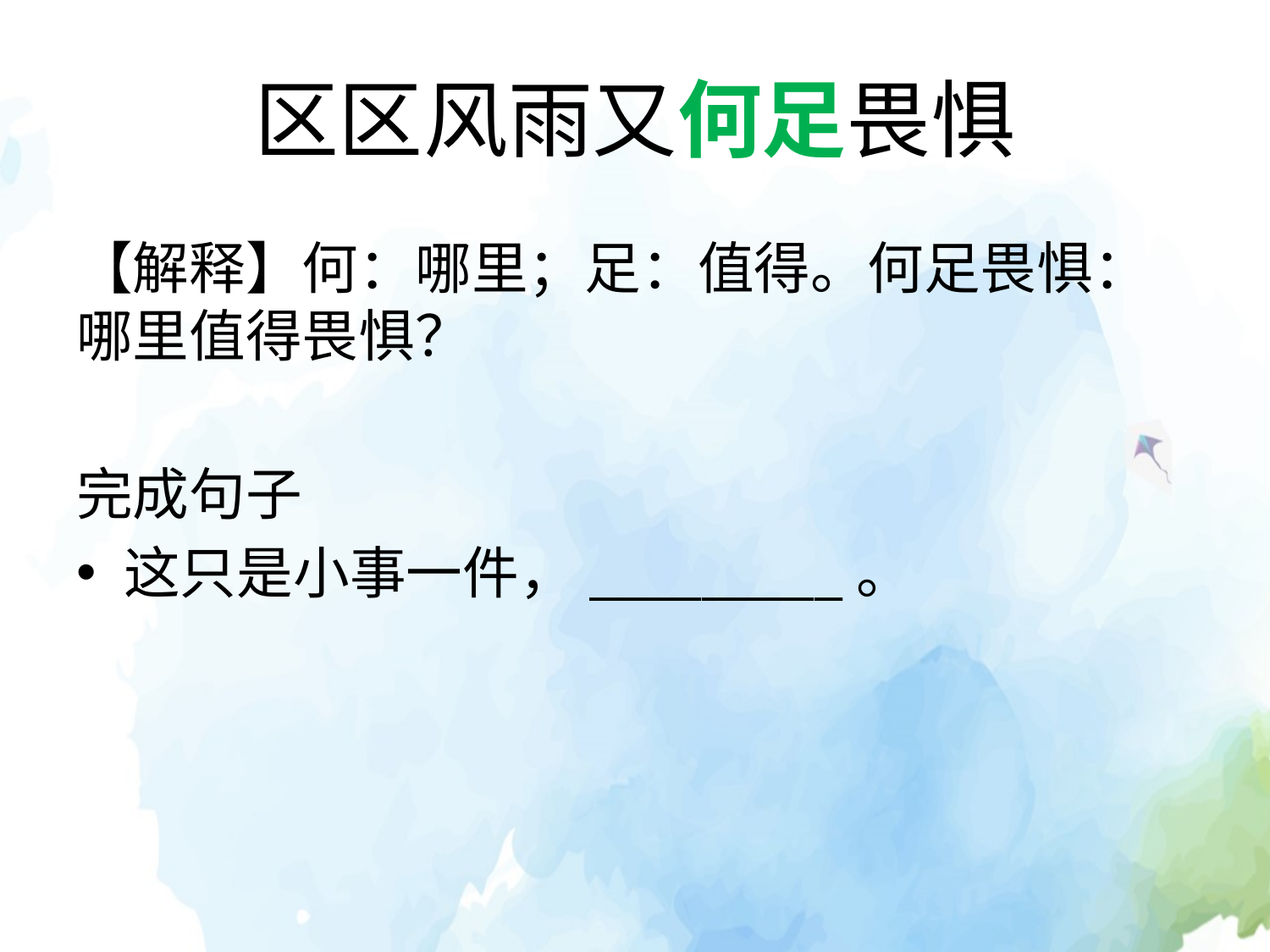

# 区区风雨又何足畏惧
【解释】何：哪里；足：值得。何足畏惧：哪里值得畏惧？

完成句子
这只是小事一件，_________。